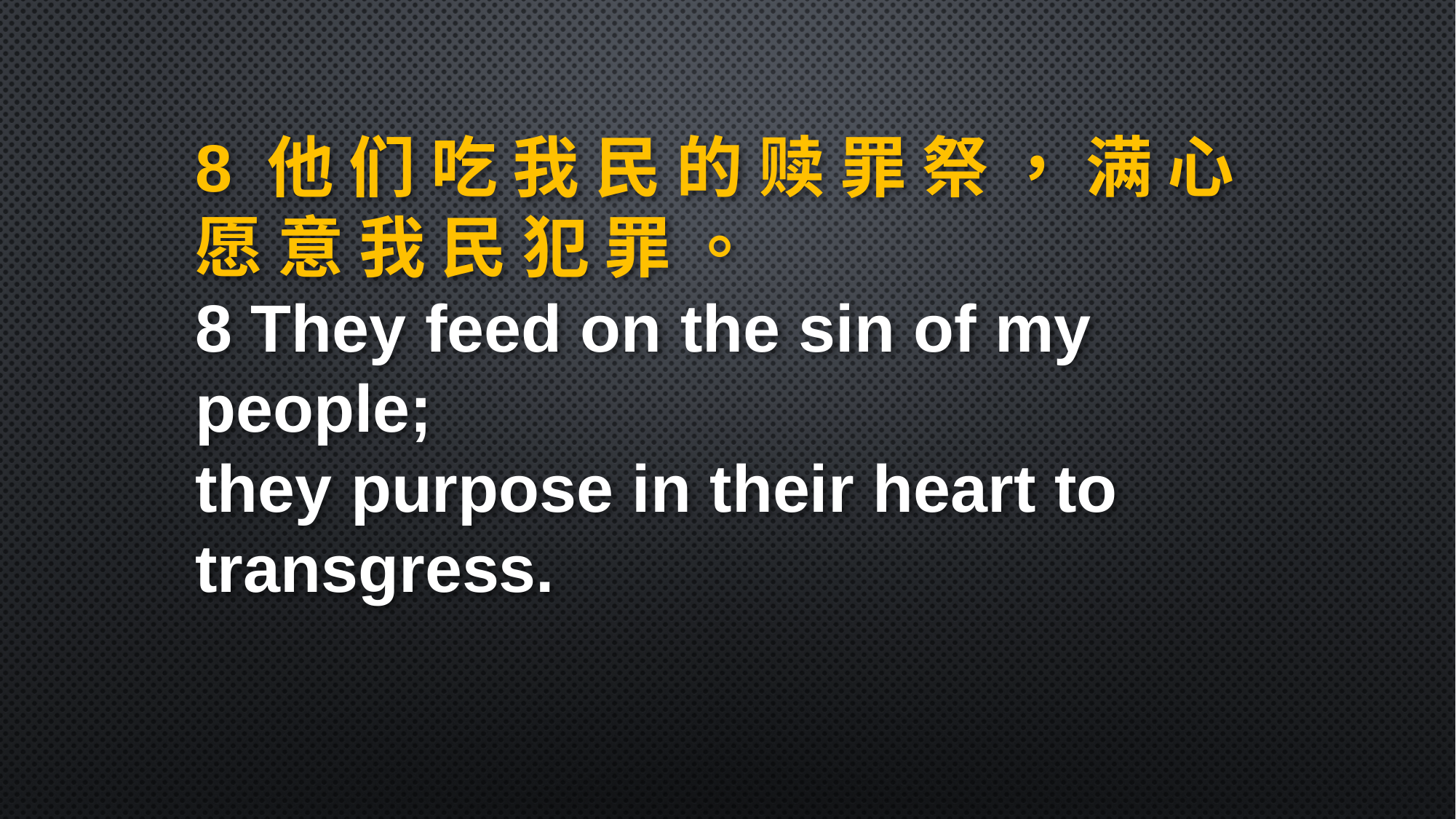

8 他 们 吃 我 民 的 赎 罪 祭 ， 满 心 愿 意 我 民 犯 罪 。
8 They feed on the sin of my people;
they purpose in their heart to transgress.